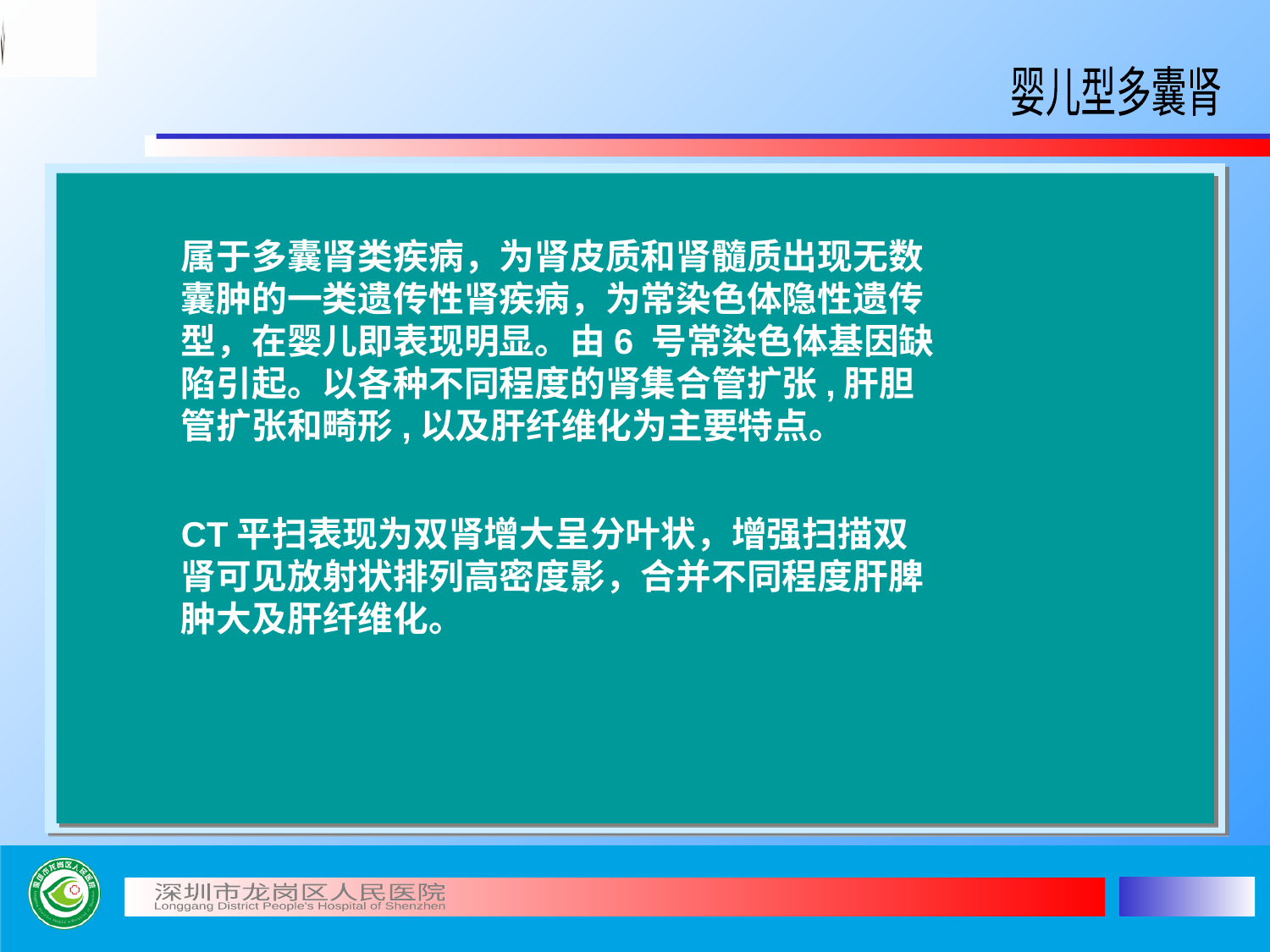

婴儿型多囊肾

属于多囊肾类疾病，为肾皮质和肾髓质出现无数囊肿的一类遗传性肾疾病，为常染色体隐性遗传型，在婴儿即表现明显。由6 号常染色体基因缺陷引起。以各种不同程度的肾集合管扩张,肝胆管扩张和畸形,以及肝纤维化为主要特点。

CT平扫表现为双肾增大呈分叶状，增强扫描双肾可见放射状排列高密度影，合并不同程度肝脾肿大及肝纤维化。